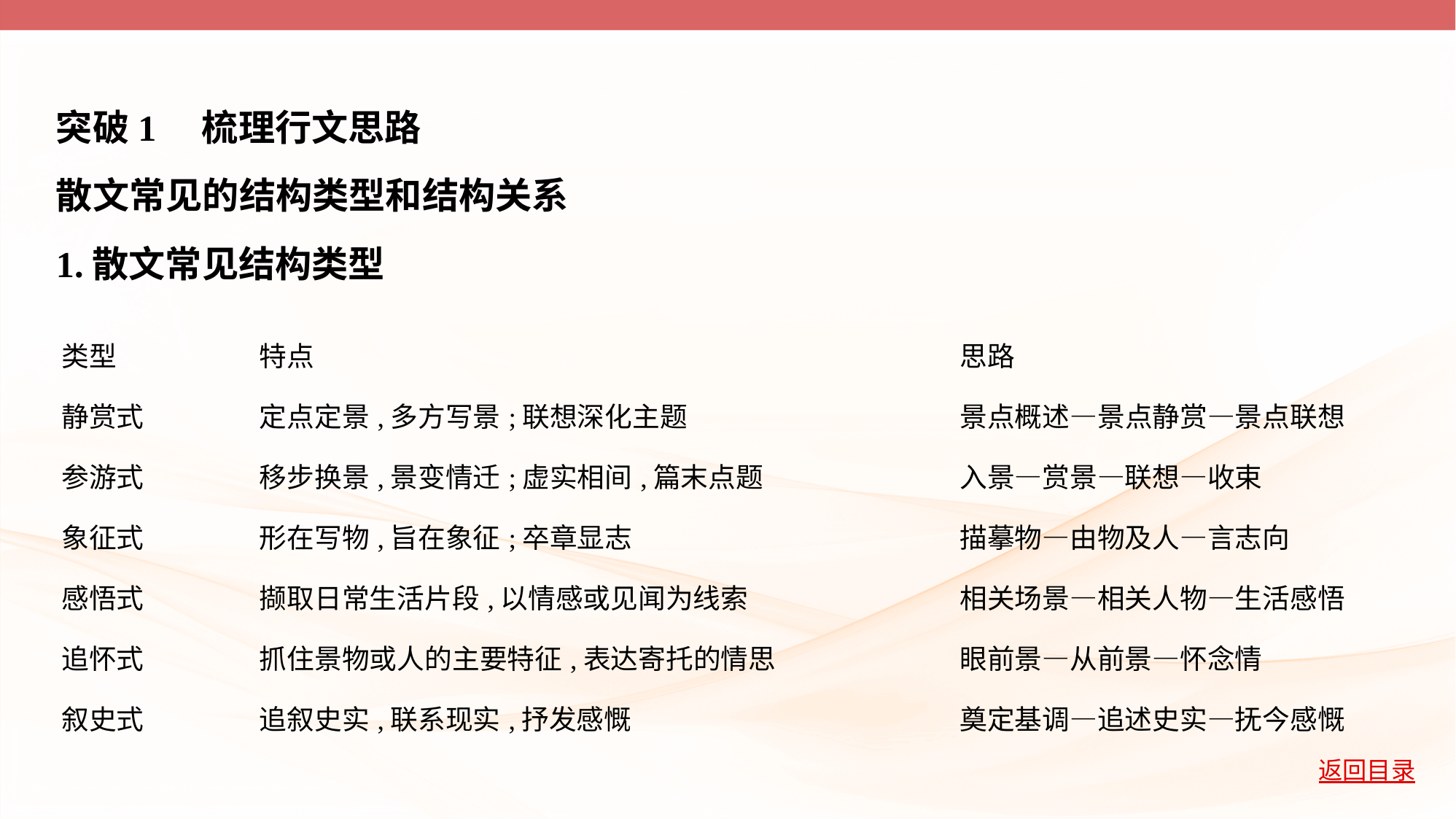

突破1　梳理行文思路
散文常见的结构类型和结构关系
1.散文常见结构类型
| 类型 | 特点 | 思路 |
| --- | --- | --- |
| 静赏式 | 定点定景,多方写景;联想深化主题 | 景点概述—景点静赏—景点联想 |
| 参游式 | 移步换景,景变情迁;虚实相间,篇末点题 | 入景—赏景—联想—收束 |
| 象征式 | 形在写物,旨在象征;卒章显志 | 描摹物—由物及人—言志向 |
| 感悟式 | 撷取日常生活片段,以情感或见闻为线索 | 相关场景—相关人物—生活感悟 |
| 追怀式 | 抓住景物或人的主要特征,表达寄托的情思 | 眼前景—从前景—怀念情 |
| 叙史式 | 追叙史实,联系现实,抒发感慨 | 奠定基调—追述史实—抚今感慨 |